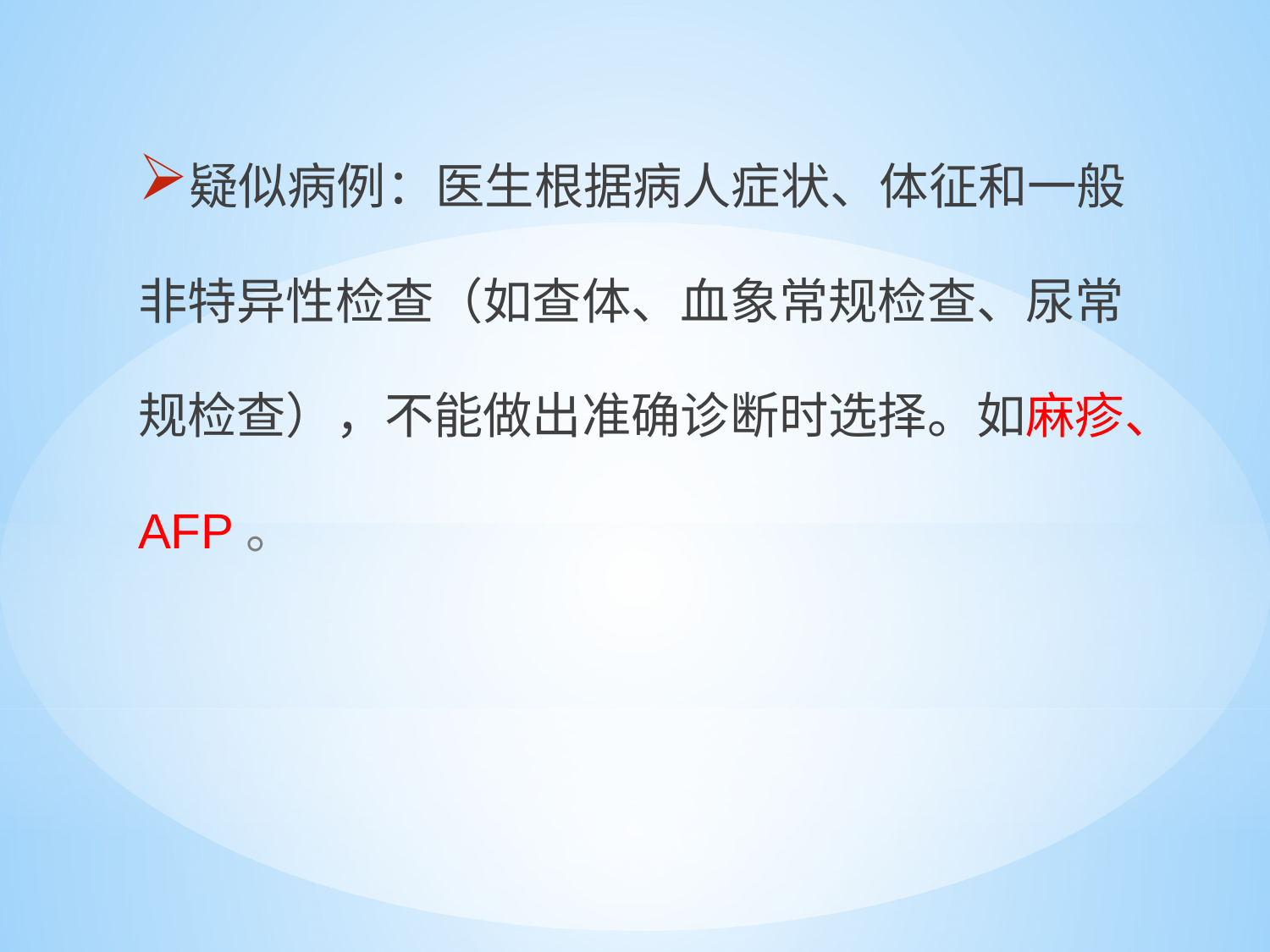

疑似病例：医生根据病人症状、体征和一般

非特异性检查（如查体、血象常规检查、尿常

规检查），不能做出准确诊断时选择。如麻疹、

AFP。